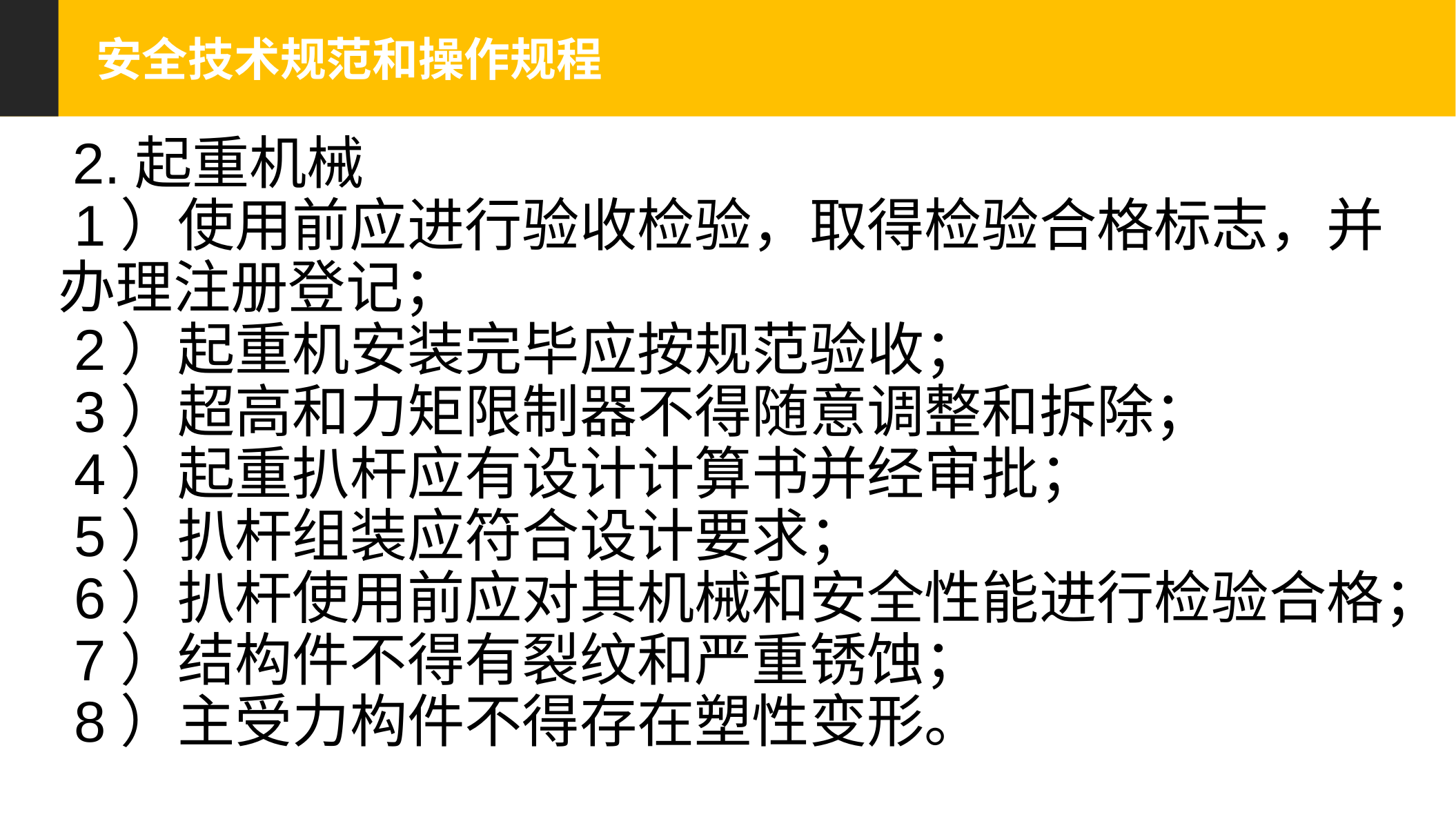

安全技术规范和操作规程
 2.起重机械
 1）使用前应进行验收检验，取得检验合格标志，并办理注册登记；
 2）起重机安装完毕应按规范验收；
 3）超高和力矩限制器不得随意调整和拆除；
 4）起重扒杆应有设计计算书并经审批；
 5）扒杆组装应符合设计要求；
 6）扒杆使用前应对其机械和安全性能进行检验合格；
 7）结构件不得有裂纹和严重锈蚀；
 8）主受力构件不得存在塑性变形。